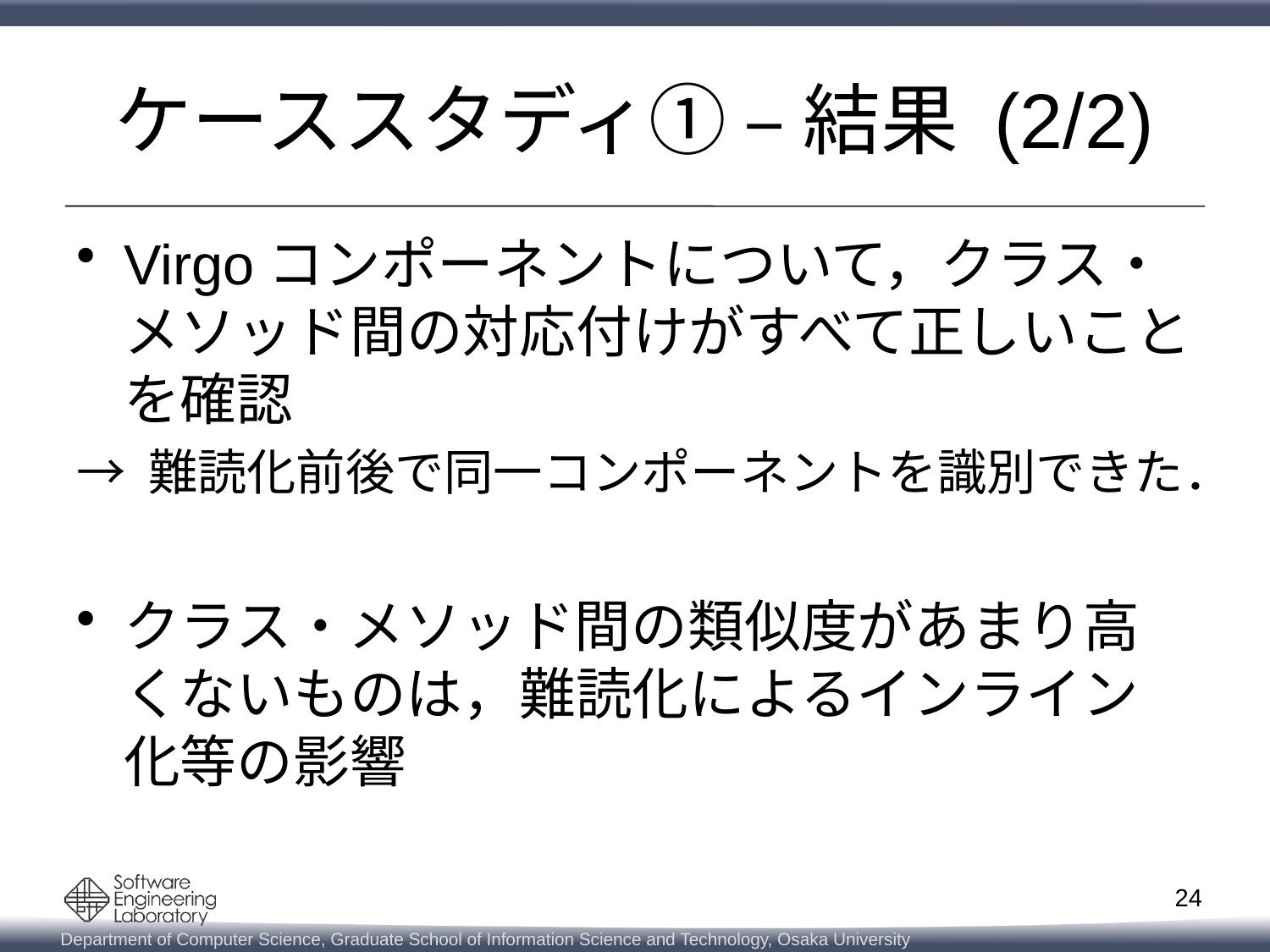

# ケーススタディ① – 結果 (2/2)
Virgoコンポーネントについて，クラス・メソッド間の対応付けがすべて正しいことを確認
→ 難読化前後で同一コンポーネントを識別できた．

クラス・メソッド間の類似度があまり高くないものは，難読化によるインライン化等の影響
24